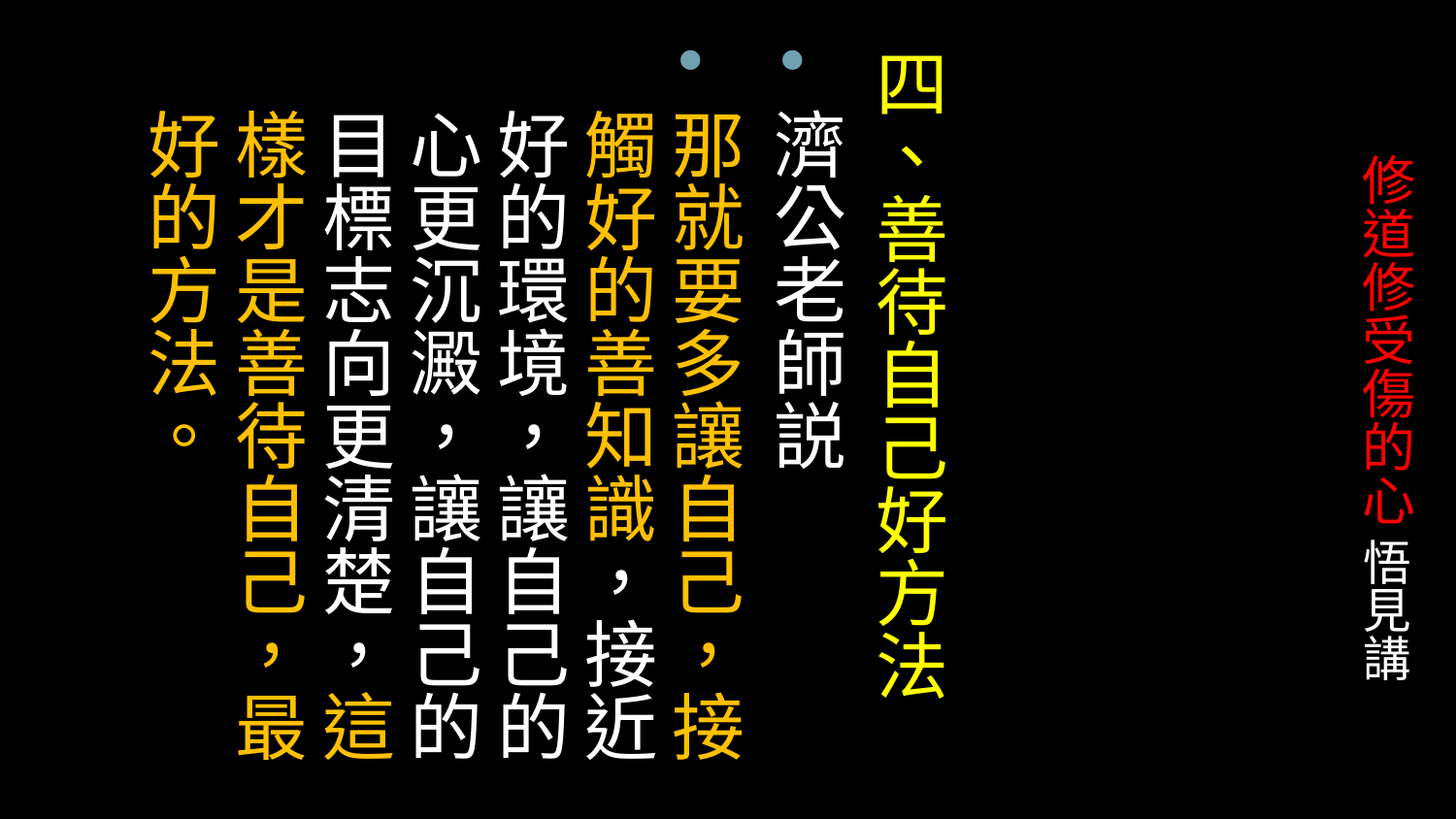

四、善待自己好方法
濟公老師説
那就要多讓自己，接觸好的善知識，接近好的環境，讓自己的心更沉澱，讓自己的目標志向更清楚，這樣才是善待自己，最好的方法。

# 修道修受傷的心 悟見講